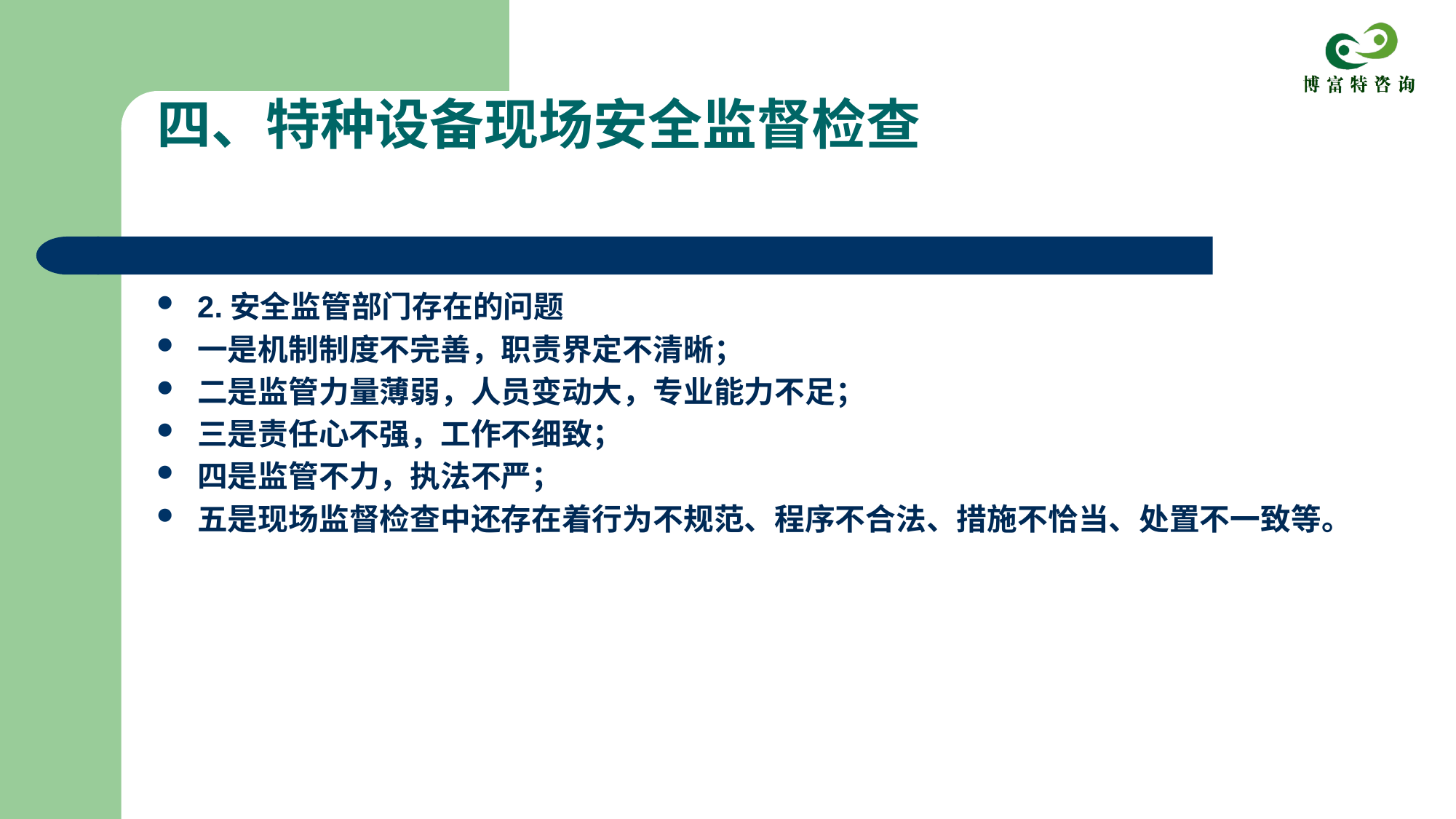

# 四、特种设备现场安全监督检查
2.安全监管部门存在的问题
一是机制制度不完善，职责界定不清晰；
二是监管力量薄弱，人员变动大，专业能力不足；
三是责任心不强，工作不细致；
四是监管不力，执法不严；
五是现场监督检查中还存在着行为不规范、程序不合法、措施不恰当、处置不一致等。